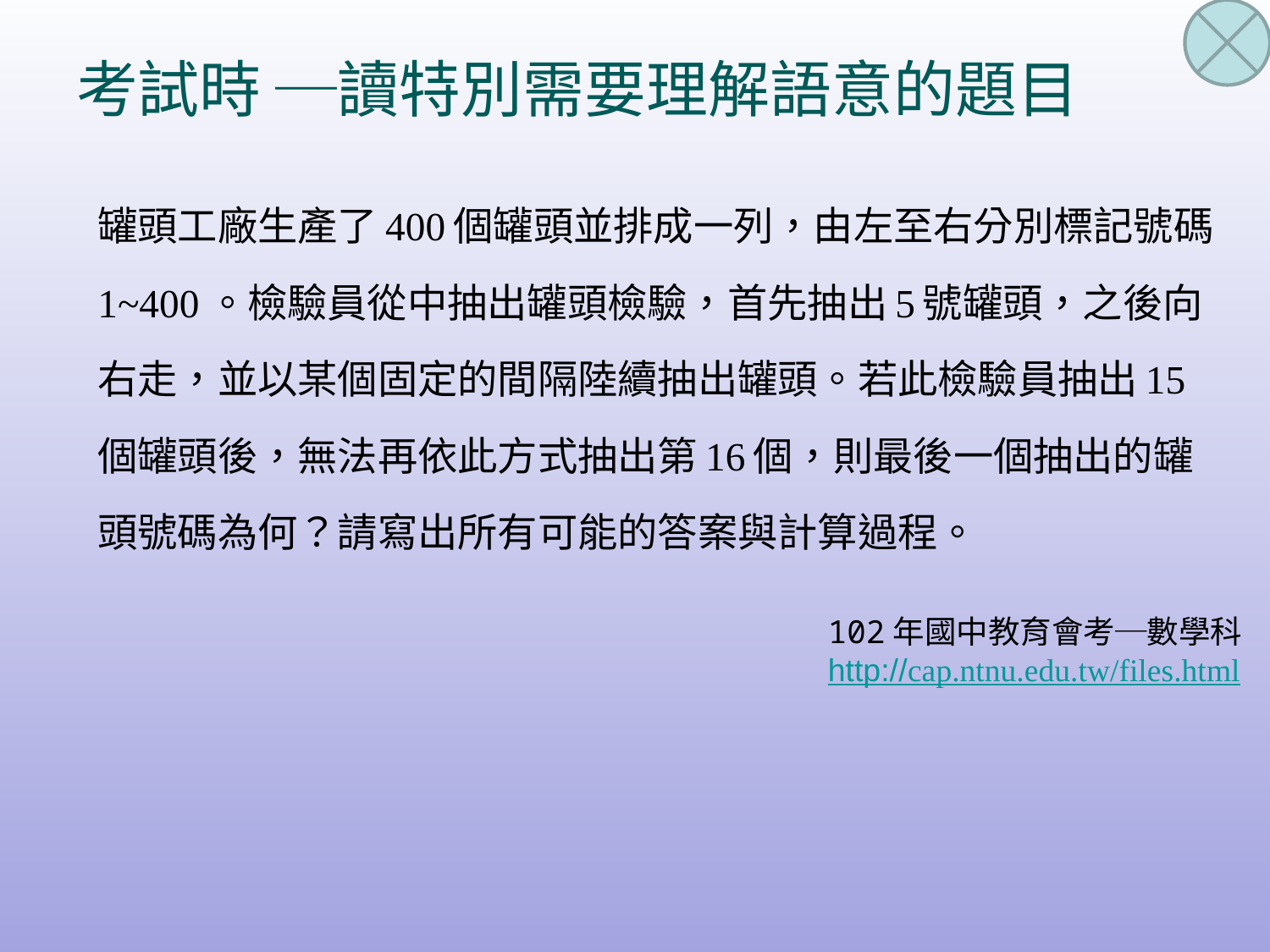

# 考試時 ─讀特別需要理解語意的題目
罐頭工廠生產了400個罐頭並排成一列，由左至右分別標記號碼1~400。檢驗員從中抽出罐頭檢驗，首先抽出5號罐頭，之後向右走，並以某個固定的間隔陸續抽出罐頭。若此檢驗員抽出15個罐頭後，無法再依此方式抽出第16個，則最後一個抽出的罐頭號碼為何？請寫出所有可能的答案與計算過程。

102年國中教育會考─數學科
http://cap.ntnu.edu.tw/files.html